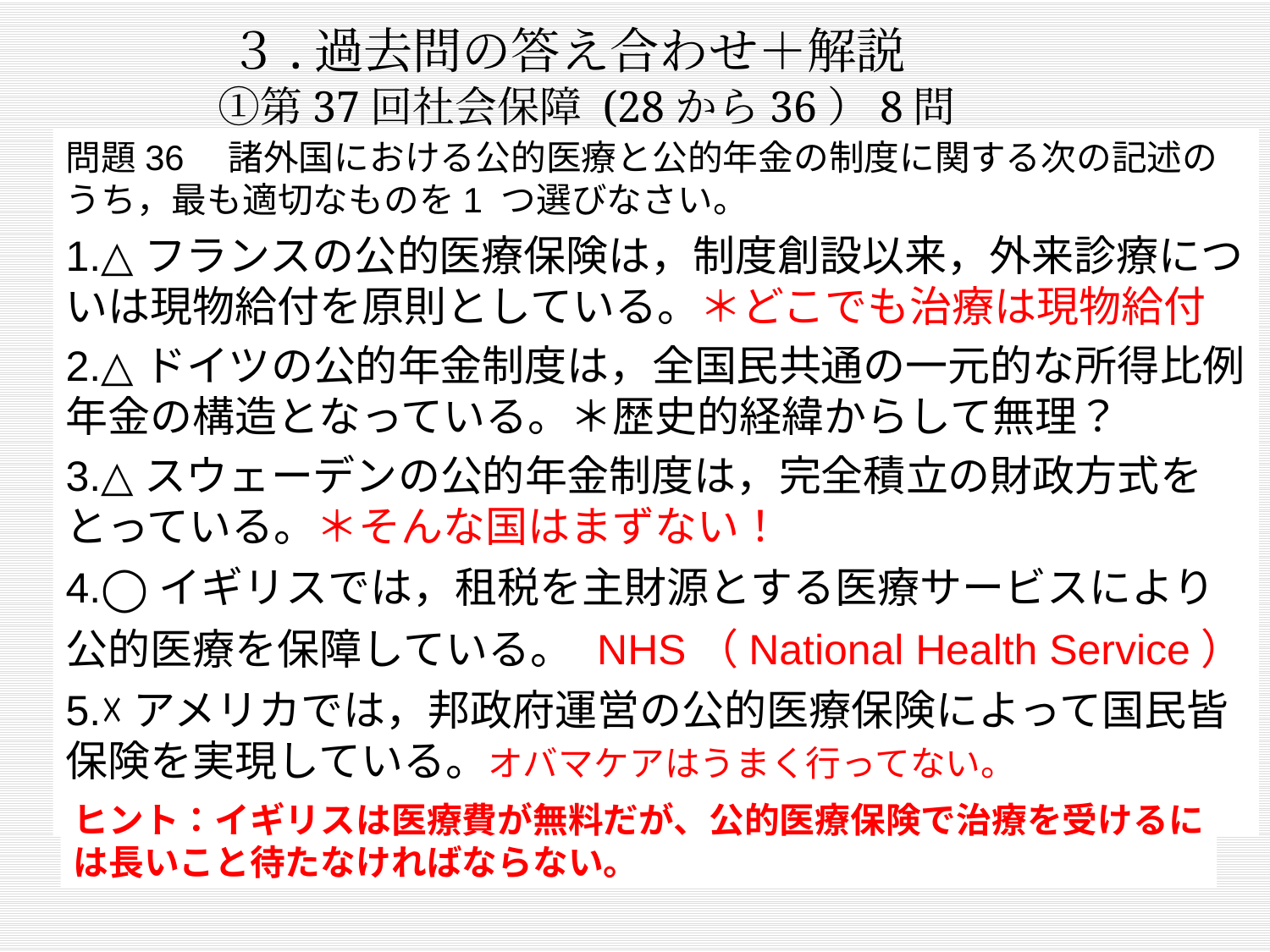

# ３.過去問の答え合わせ＋解説 　①第37回社会保障 (28から36）8問
問題36　諸外国における公的医療と公的年金の制度に関する次の記述のうち，最も適切なものを1 つ選びなさい。
1.△フランスの公的医療保険は，制度創設以来，外来診療についは現物給付を原則としている。＊どこでも治療は現物給付
2.△ドイツの公的年金制度は，全国民共通の一元的な所得比例年金の構造となっている。＊歴史的経緯からして無理？
3.△スウェーデンの公的年金制度は，完全積立の財政方式をとっている。＊そんな国はまずない！
4.◯イギリスでは，租税を主財源とする医療サービスにより公的医療を保障している。 NHS（National Health Service）
5.☓アメリカでは，邦政府運営の公的医療保険によって国民皆保険を実現している。オバマケアはうまく行ってない。
。

ヒント：イギリスは医療費が無料だが、公的医療保険で治療を受けるには長いこと待たなければならない。